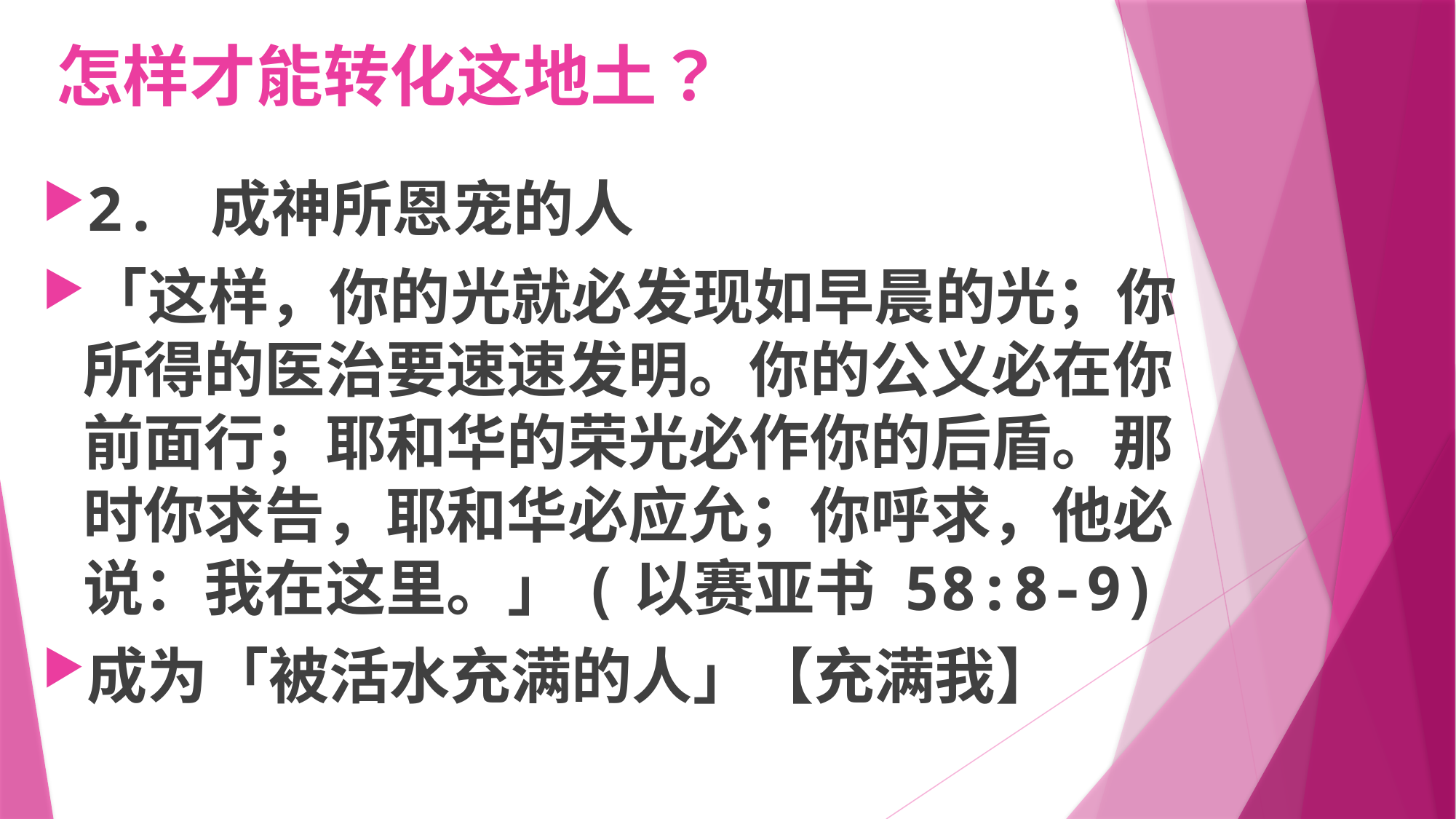

# 怎样才能转化这地土？
2. 成神所恩宠的人
「这样，你的光就必发现如早晨的光；你所得的医治要速速发明。你的公义必在你前面行；耶和华的荣光必作你的后盾。那时你求告，耶和华必应允；你呼求，他必说：我在这里。」(以赛亚书 58:8-9)
成为「被活水充满的人」【充满我】